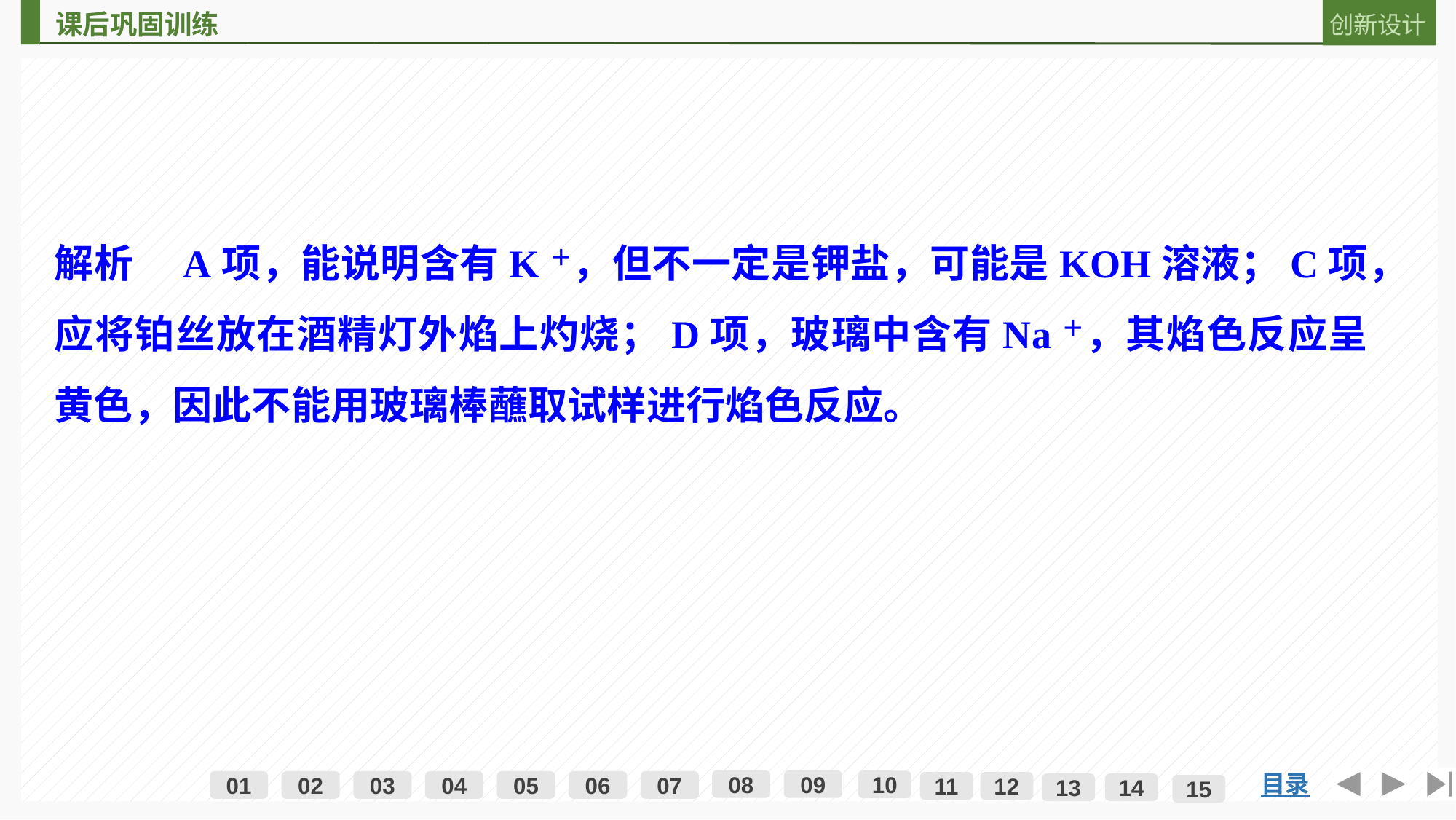

解析　A项，能说明含有K＋，但不一定是钾盐，可能是KOH溶液；C项，应将铂丝放在酒精灯外焰上灼烧；D项，玻璃中含有Na＋，其焰色反应呈黄色，因此不能用玻璃棒蘸取试样进行焰色反应。